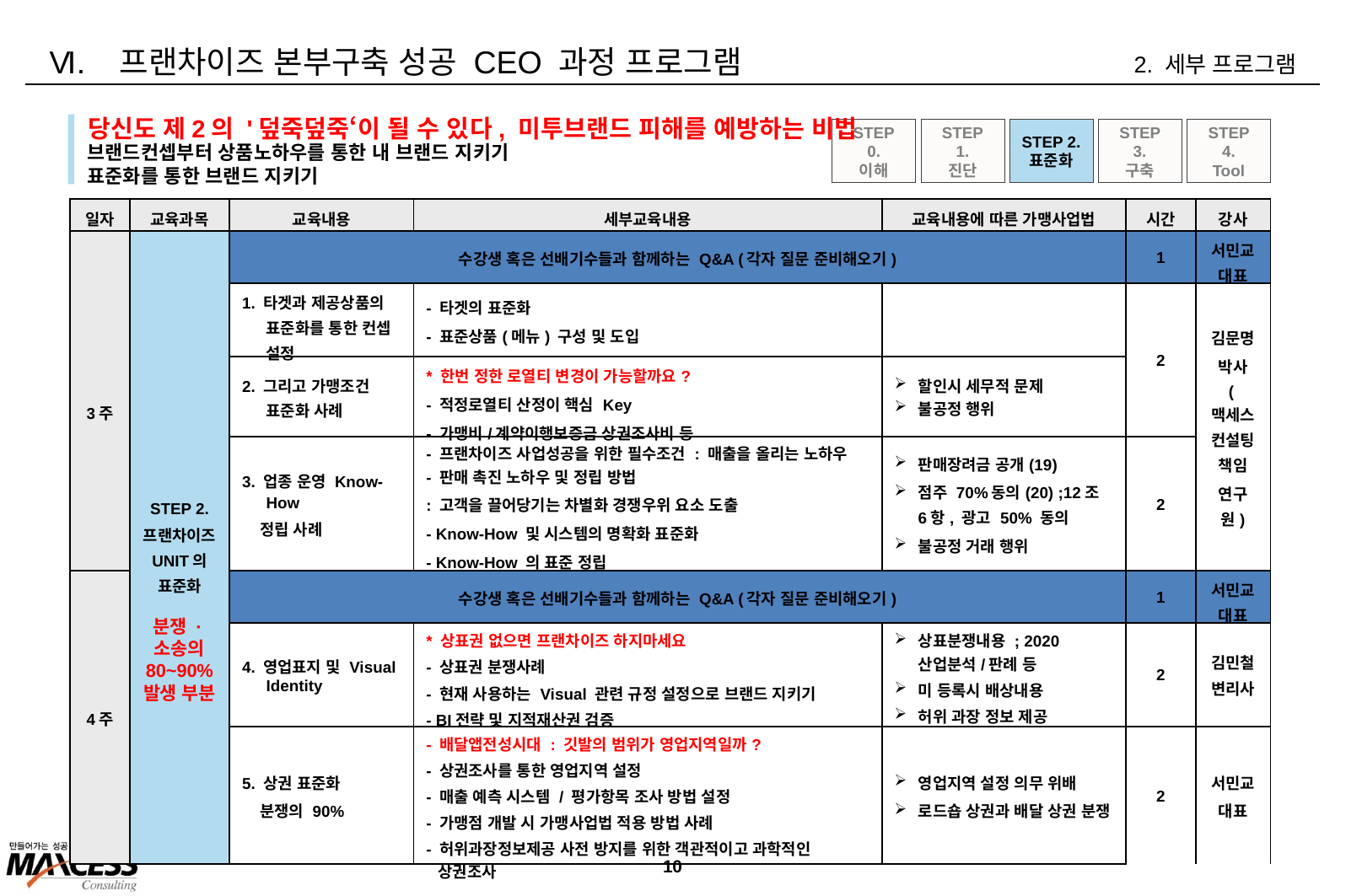

프랜차이즈 본부구축 성공 CEO 과정 프로그램
2. 세부 프로그램
당신도 제2의 '덮죽덮죽‘이 될 수 있다, 미투브랜드 피해를 예방하는 비법

STEP 0.
이해
STEP 1.
진단
STEP 2.
표준화
STEP 3.
구축
STEP 4.
Tool
브랜드컨셉부터 상품노하우를 통한 내 브랜드 지키기
표준화를 통한 브랜드 지키기
| 일자 | 교육과목 | 교육내용 | 세부교육내용 | 교육내용에 따른 가맹사업법 | 시간 | 강사 |
| --- | --- | --- | --- | --- | --- | --- |
| 3주 | STEP 2. 프랜차이즈 UNIT의 표준화 | 수강생 혹은 선배기수들과 함께하는 Q&A (각자 질문 준비해오기) |  |  | 1 | 서민교 대표 |
|  |  | 1. 타겟과 제공상품의 표준화를 통한 컨셉 설정 | - 타겟의 표준화 - 표준상품(메뉴) 구성 및 도입 |  | 2 | 김문명 박사 (맥세스컨설팅 책임 연구원) |
|  |  | 2. 그리고 가맹조건 표준화 사례 | \* 한번 정한 로열티 변경이 가능할까요? - 적정로열티 산정이 핵심 Key - 가맹비/계약이행보증금 상권조사비 등 | 할인시 세무적 문제 불공정 행위 |  |  |
|  |  | 3. 업종 운영 Know-How 정립 사례 | - 프랜차이즈 사업성공을 위한 필수조건 : 매출을 올리는 노하우 - 판매 촉진 노하우 및 정립 방법 : 고객을 끌어당기는 차별화 경쟁우위 요소 도출 - Know-How 및 시스템의 명확화 표준화 - Know-How 의 표준 정립 | 판매장려금 공개(19) 점주 70%동의(20) ;12조 6항, 광고 50% 동의 불공정 거래 행위 | 2 |  |
| 4주 |  | 수강생 혹은 선배기수들과 함께하는 Q&A (각자 질문 준비해오기) |  |  | 1 | 서민교 대표 |
|  |  | 4. 영업표지 및 Visual Identity | \* 상표권 없으면 프랜차이즈 하지마세요 - 상표권 분쟁사례 - 현재 사용하는 Visual 관련 규정 설정으로 브랜드 지키기 - BI전략 및 지적재산권 검증 | 상표분쟁내용 ; 2020 산업분석/판례 등 미 등록시 배상내용 허위 과장 정보 제공 | 2 | 김민철 변리사 |
|  |  | 5. 상권 표준화 분쟁의 90% | - 배달앱전성시대 : 깃발의 범위가 영업지역일까? - 상권조사를 통한 영업지역 설정 - 매출 예측 시스템 / 평가항목 조사 방법 설정 - 가맹점 개발 시 가맹사업법 적용 방법 사례 - 허위과장정보제공 사전 방지를 위한 객관적이고 과학적인 상권조사 | 영업지역 설정 의무 위배 로드숍 상권과 배달 상권 분쟁 | 2 | 서민교 대표 |
분쟁 ·소송의 80~90% 발생 부분
10